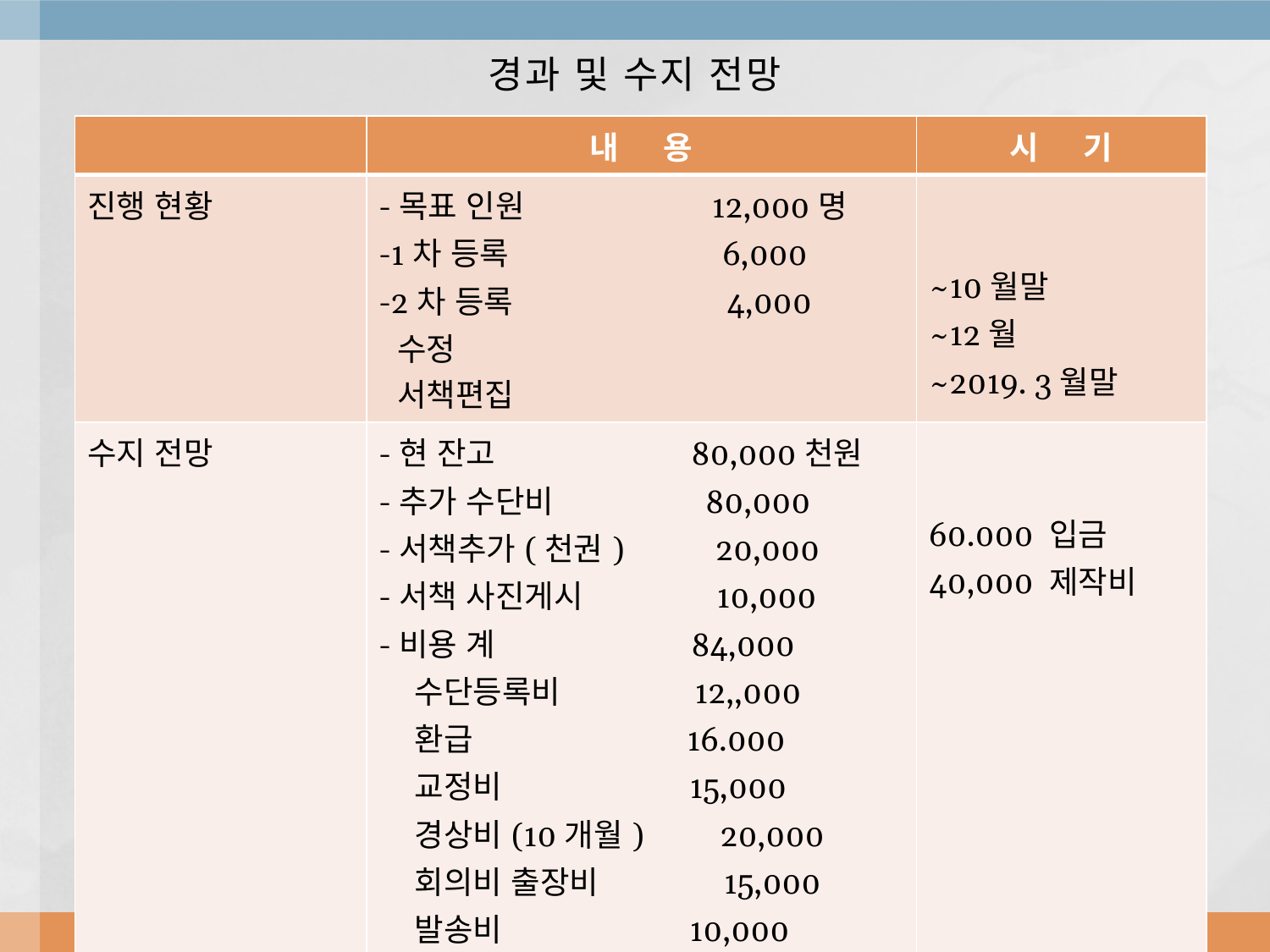

# 경과 및 수지 전망
|  | 내 용 | 시 기 |
| --- | --- | --- |
| 진행 현황 | -목표 인원 12,000명 -1차 등록 6,000 -2차 등록 4,000 수정 서책편집 | ~10월말 ~12월 ~2019. 3월말 |
| 수지 전망 | -현 잔고 80,000천원 -추가 수단비 80,000 -서책추가(천권) 20,000 -서책 사진게시 10,000 -비용 계 84,000 수단등록비 12,,000 환급 16.000 교정비 15,000 경상비(10개월) 20,000 회의비 출장비 15,000 발송비 10,000 -수 익 101,000 | 60.000 입금 40,000 제작비 |
| 협조 사항 | 문중별 서책 추가 구입 |  |